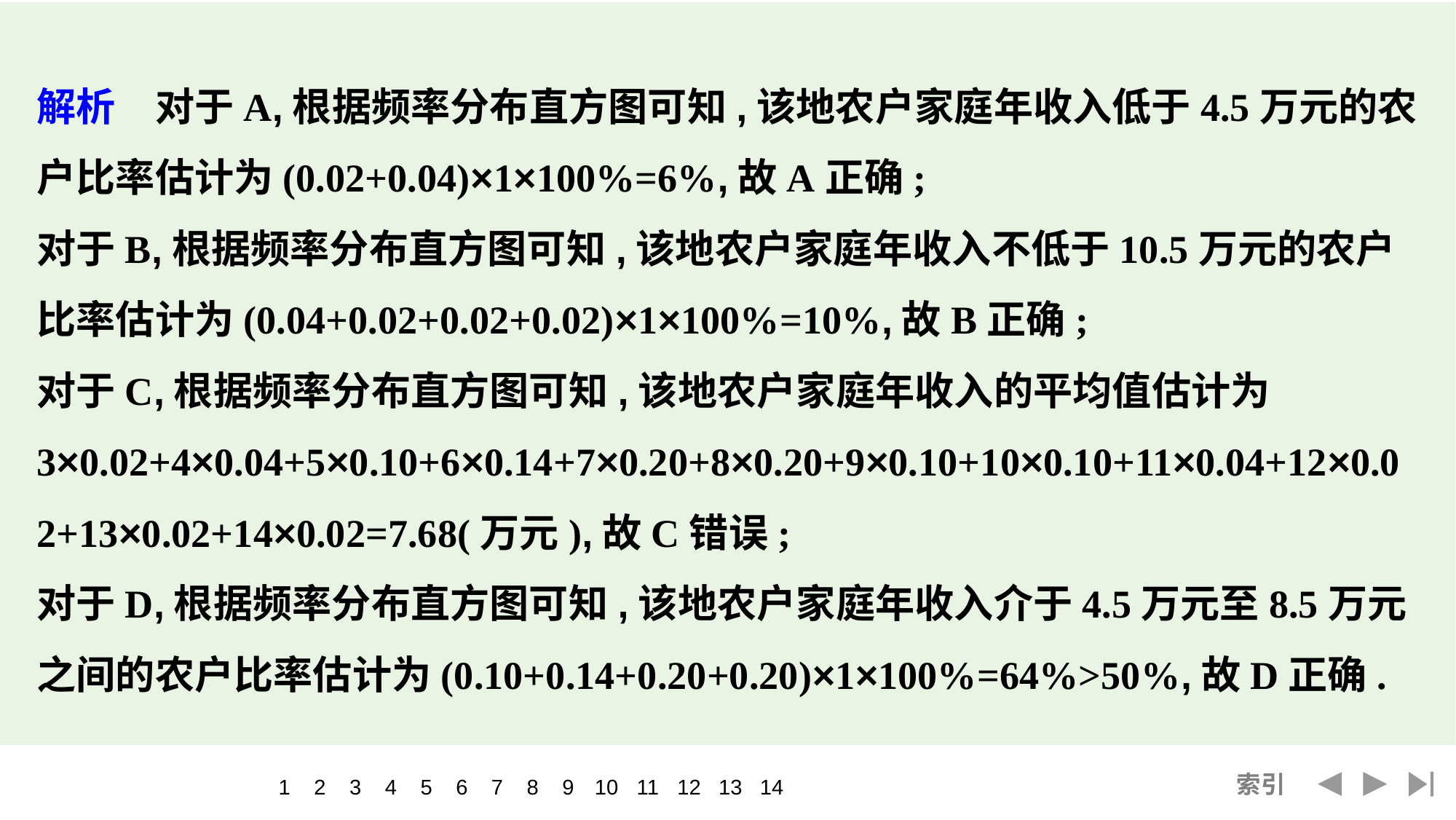

解析　对于A,根据频率分布直方图可知,该地农户家庭年收入低于4.5万元的农户比率估计为(0.02+0.04)×1×100%=6%,故A正确;
对于B,根据频率分布直方图可知,该地农户家庭年收入不低于10.5万元的农户比率估计为(0.04+0.02+0.02+0.02)×1×100%=10%,故B正确;
对于C,根据频率分布直方图可知,该地农户家庭年收入的平均值估计为3×0.02+4×0.04+5×0.10+6×0.14+7×0.20+8×0.20+9×0.10+10×0.10+11×0.04+12×0.02+13×0.02+14×0.02=7.68(万元),故C错误;
对于D,根据频率分布直方图可知,该地农户家庭年收入介于4.5万元至8.5万元之间的农户比率估计为(0.10+0.14+0.20+0.20)×1×100%=64%>50%,故D正确.